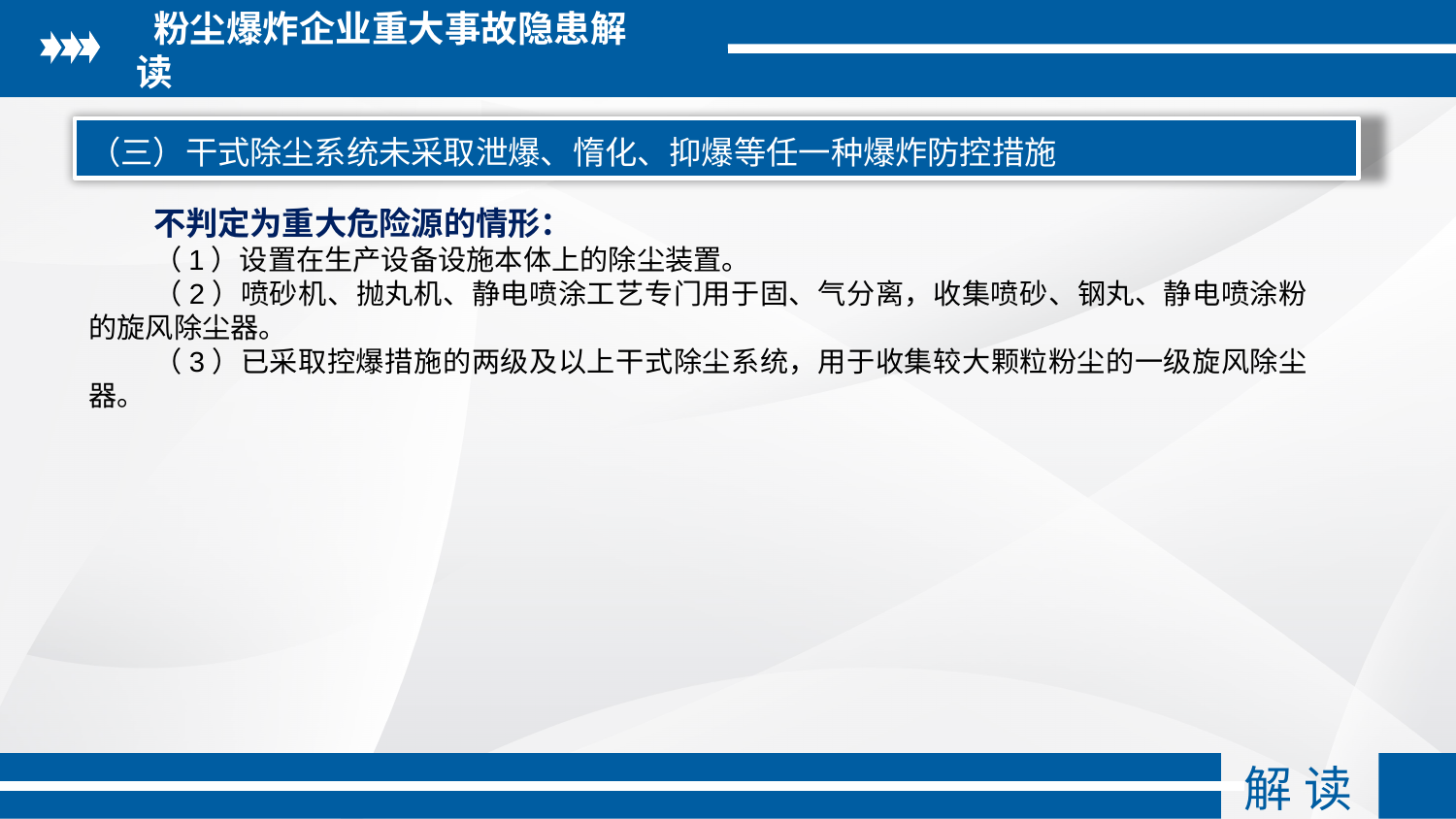

粉尘爆炸企业重大事故隐患解读
（三）干式除尘系统未采取泄爆、惰化、抑爆等任一种爆炸防控措施
不判定为重大危险源的情形：
（1）设置在生产设备设施本体上的除尘装置。
（2）喷砂机、抛丸机、静电喷涂工艺专门用于固、气分离，收集喷砂、钢丸、静电喷涂粉的旋风除尘器。
（3）已采取控爆措施的两级及以上干式除尘系统，用于收集较大颗粒粉尘的一级旋风除尘器。